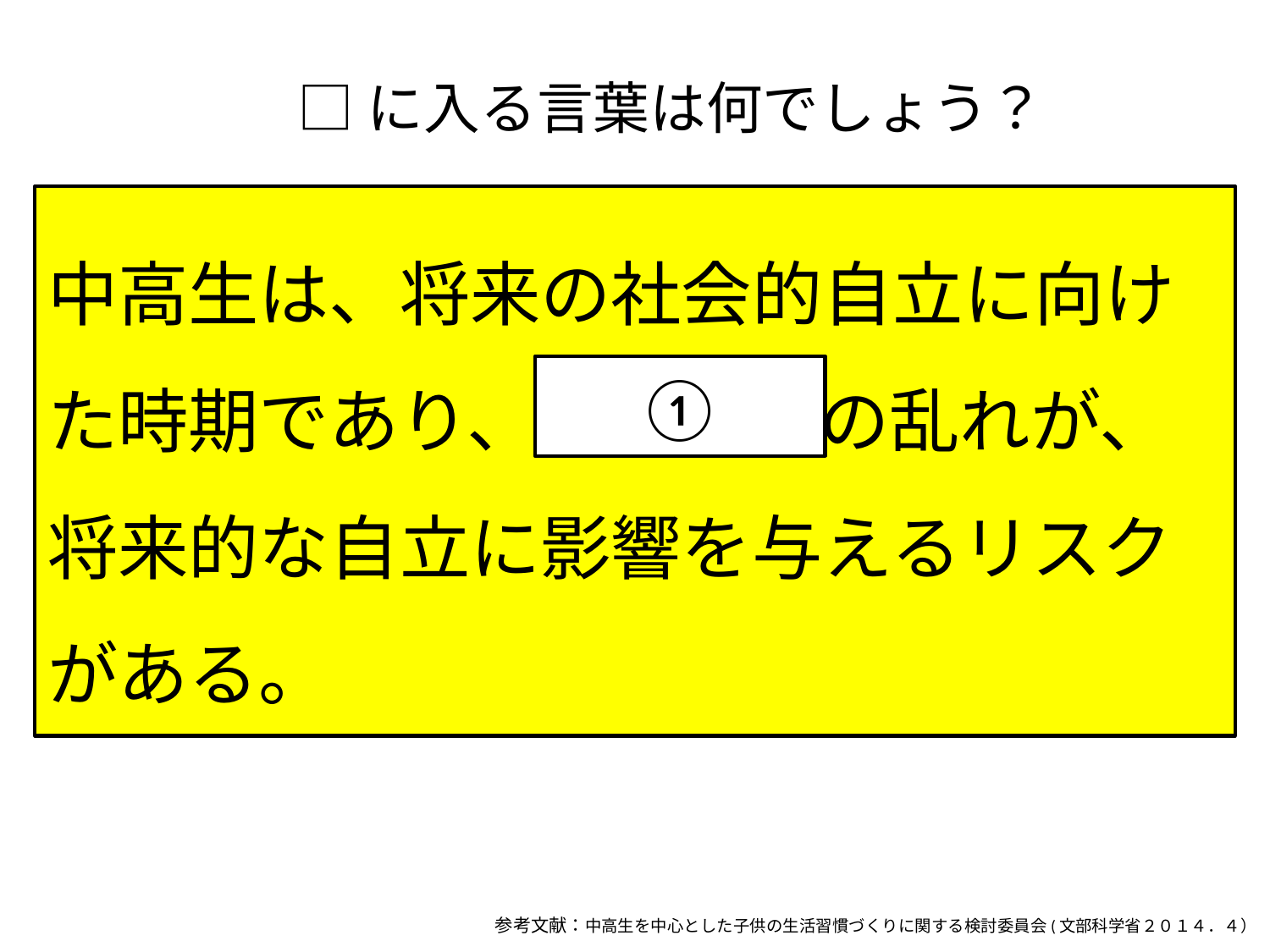

□に入る言葉は何でしょう？
中高生は、将来の社会的自立に向けた時期であり、生活習慣の乱れが、将来的な自立に影響を与えるリスクがある。
①
# 参考文献：中高生を中心とした子供の生活習慣づくりに関する検討委員会(文部科学省２０１４．４）